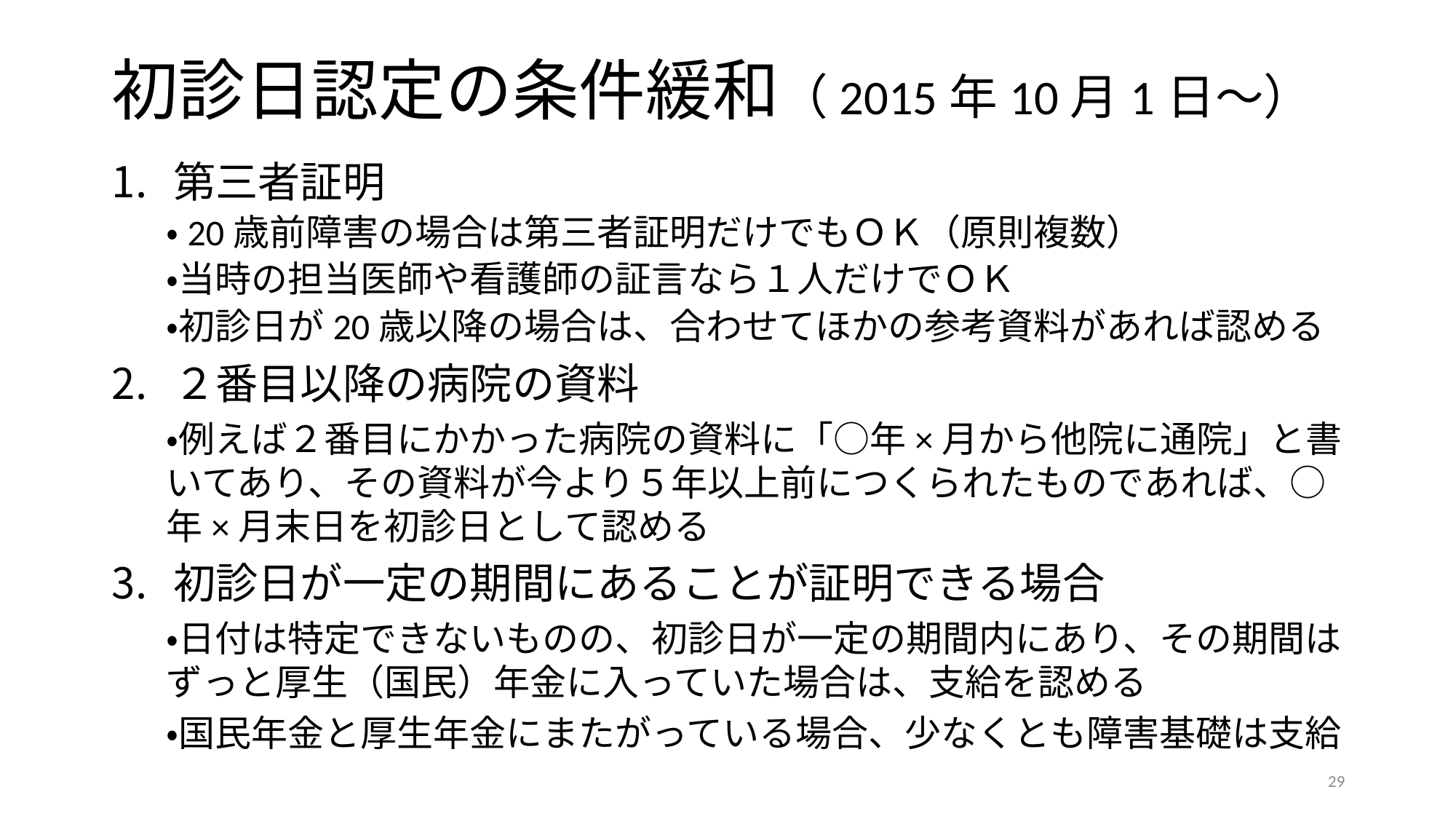

# 初診日認定の条件緩和（2015年10月1日～）
第三者証明
・20歳前障害の場合は第三者証明だけでもＯＫ（原則複数）
・当時の担当医師や看護師の証言なら１人だけでＯＫ
・初診日が20歳以降の場合は、合わせてほかの参考資料があれば認める
２番目以降の病院の資料
・例えば２番目にかかった病院の資料に「○年×月から他院に通院」と書いてあり、その資料が今より５年以上前につくられたものであれば、○年×月末日を初診日として認める
初診日が一定の期間にあることが証明できる場合
・日付は特定できないものの、初診日が一定の期間内にあり、その期間はずっと厚生（国民）年金に入っていた場合は、支給を認める
・国民年金と厚生年金にまたがっている場合、少なくとも障害基礎は支給
29